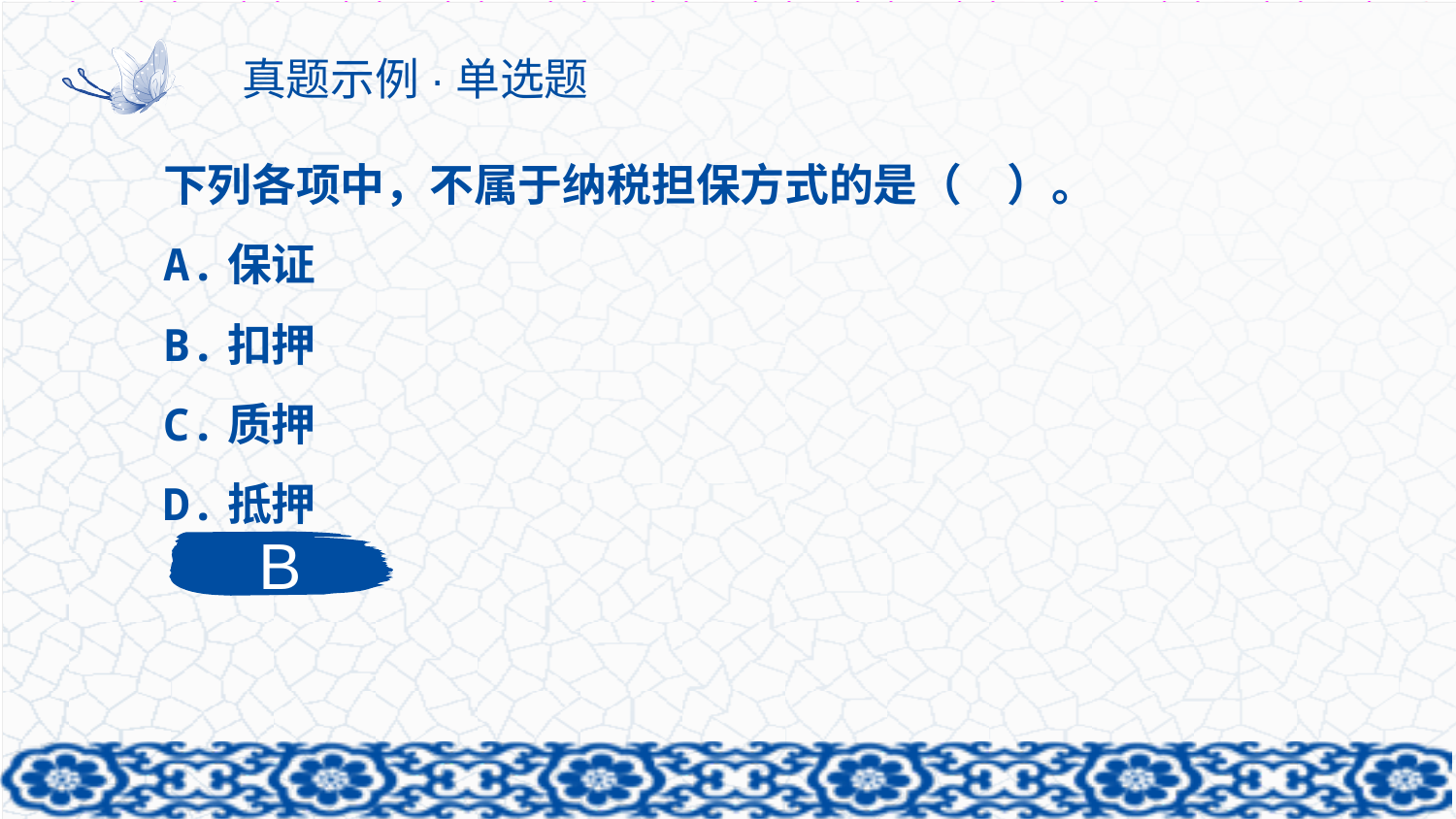

# 真题示例·单选题
下列各项中，不属于纳税担保方式的是（　）。
A.保证
B.扣押
C.质押
D.抵押

B